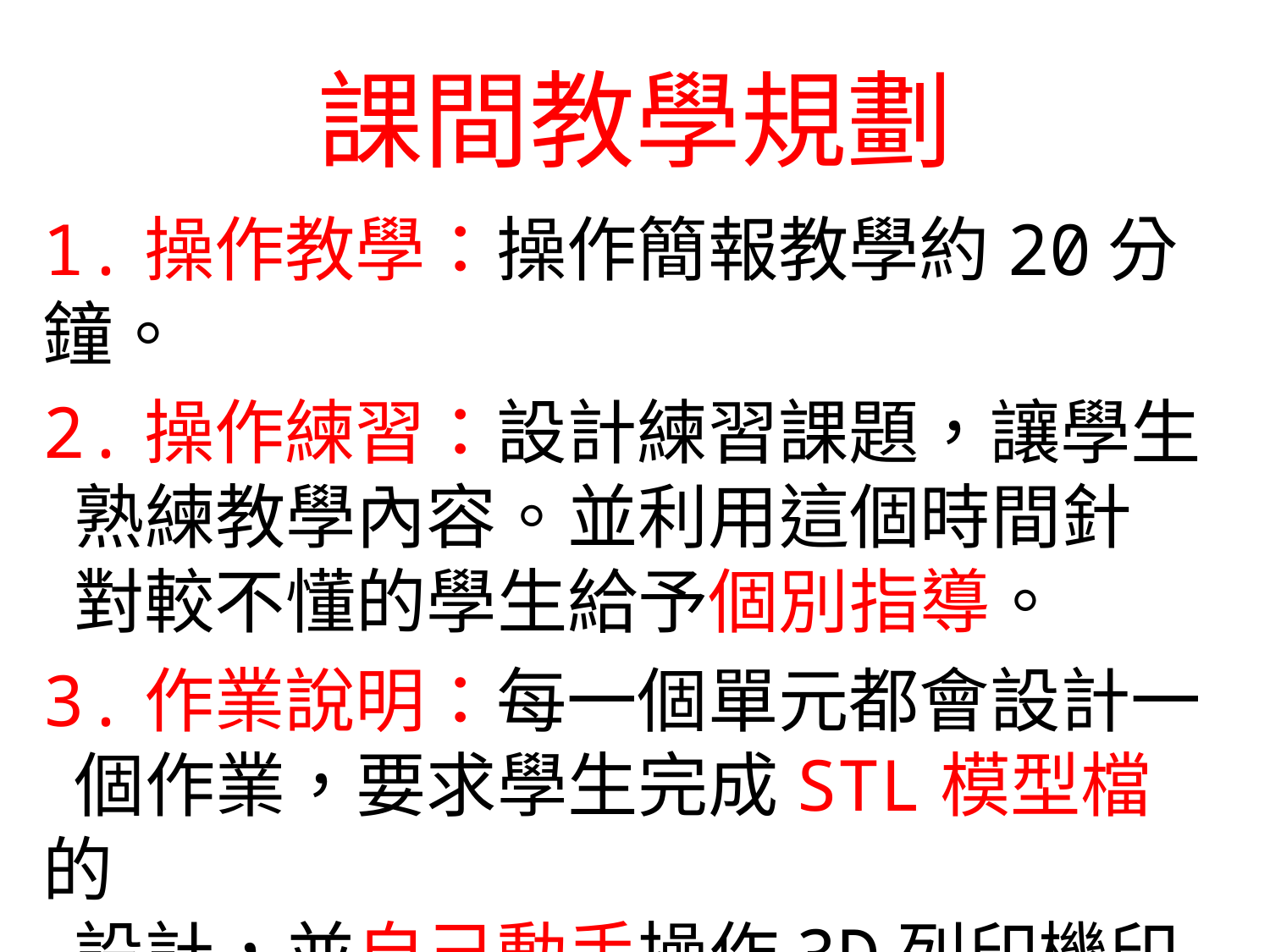

# 課間教學規劃
1.操作教學：操作簡報教學約20分鐘。
2.操作練習：設計練習課題，讓學生
  熟練教學內容。並利用這個時間針
  對較不懂的學生給予個別指導。
3.作業說明：每一個單元都會設計一
  個作業，要求學生完成STL模型檔的
  設計，並自己動手操作3D列印機印
  出自己的作業。